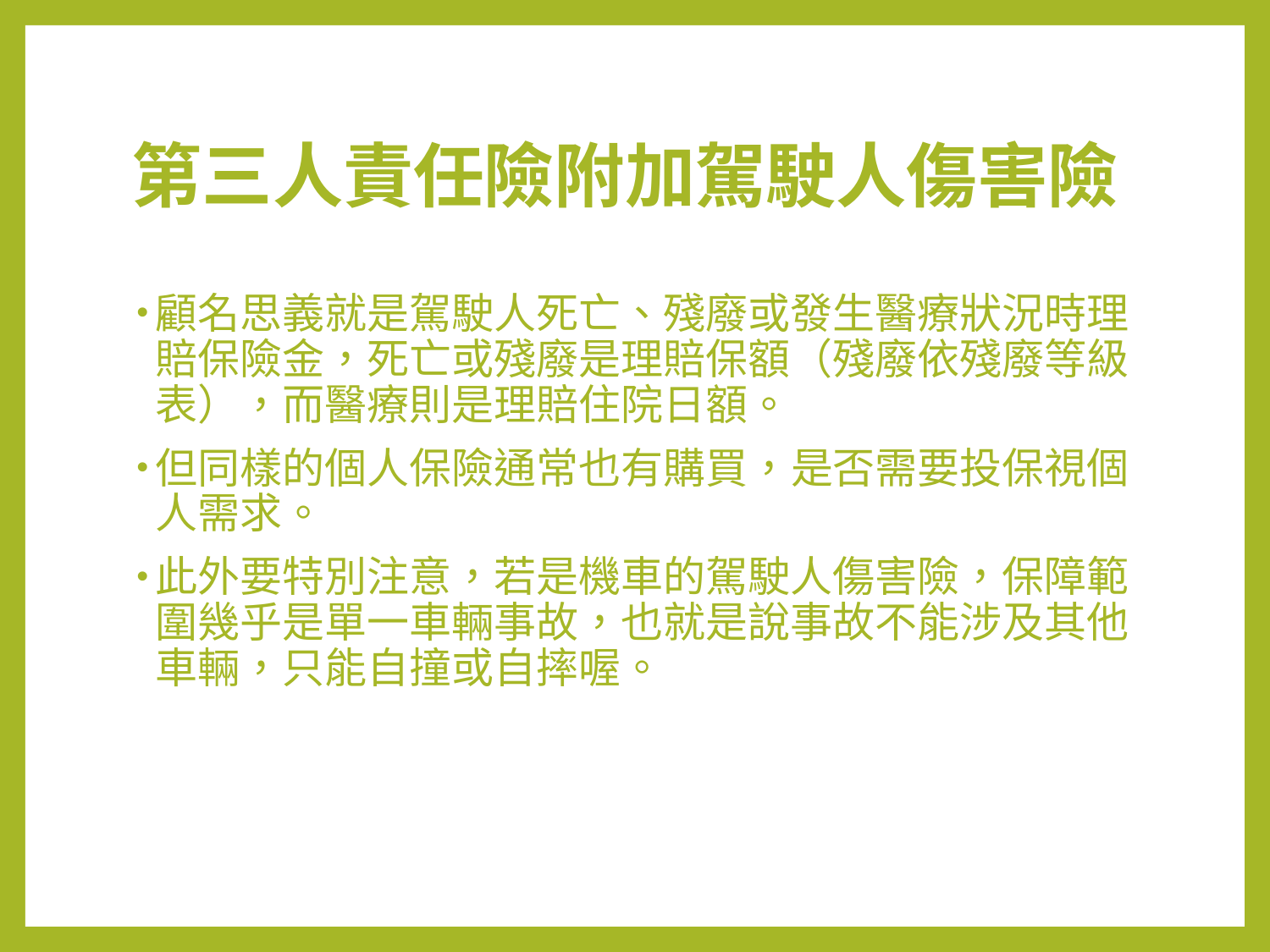

# 第三人責任險附加駕駛人傷害險
顧名思義就是駕駛人死亡、殘廢或發生醫療狀況時理賠保險金，死亡或殘廢是理賠保額（殘廢依殘廢等級表），而醫療則是理賠住院日額。
但同樣的個人保險通常也有購買，是否需要投保視個人需求。
此外要特別注意，若是機車的駕駛人傷害險，保障範圍幾乎是單一車輛事故，也就是說事故不能涉及其他車輛，只能自撞或自摔喔。